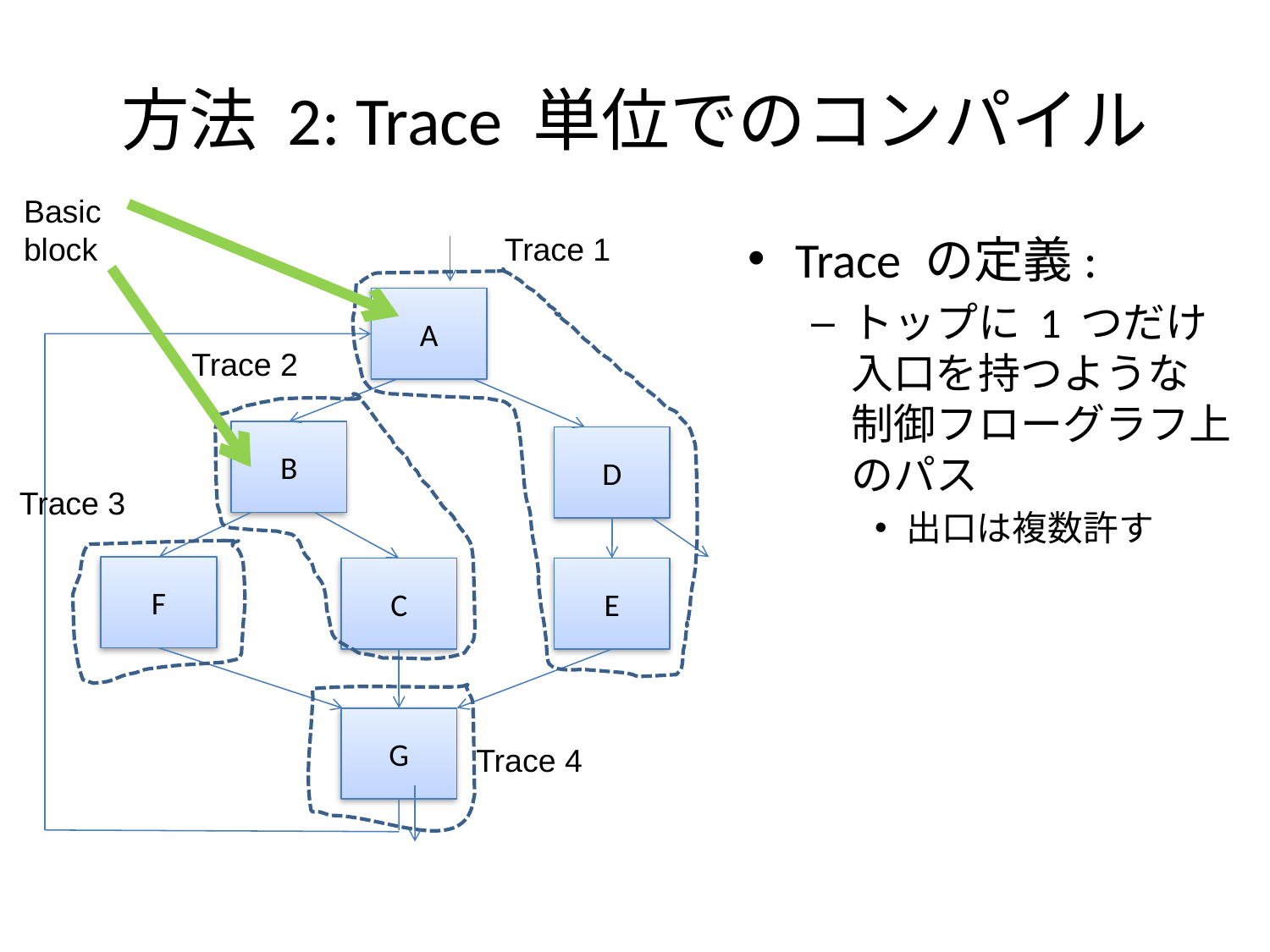

# 方法 2: Trace 単位でのコンパイル
Basic block
Trace の定義:
トップに 1 つだけ
入口を持つような
制御フローグラフ上のパス
出口は複数許す
Trace 1

A
Trace 2

B
D
Trace 3

F
C
E

G
Trace 4